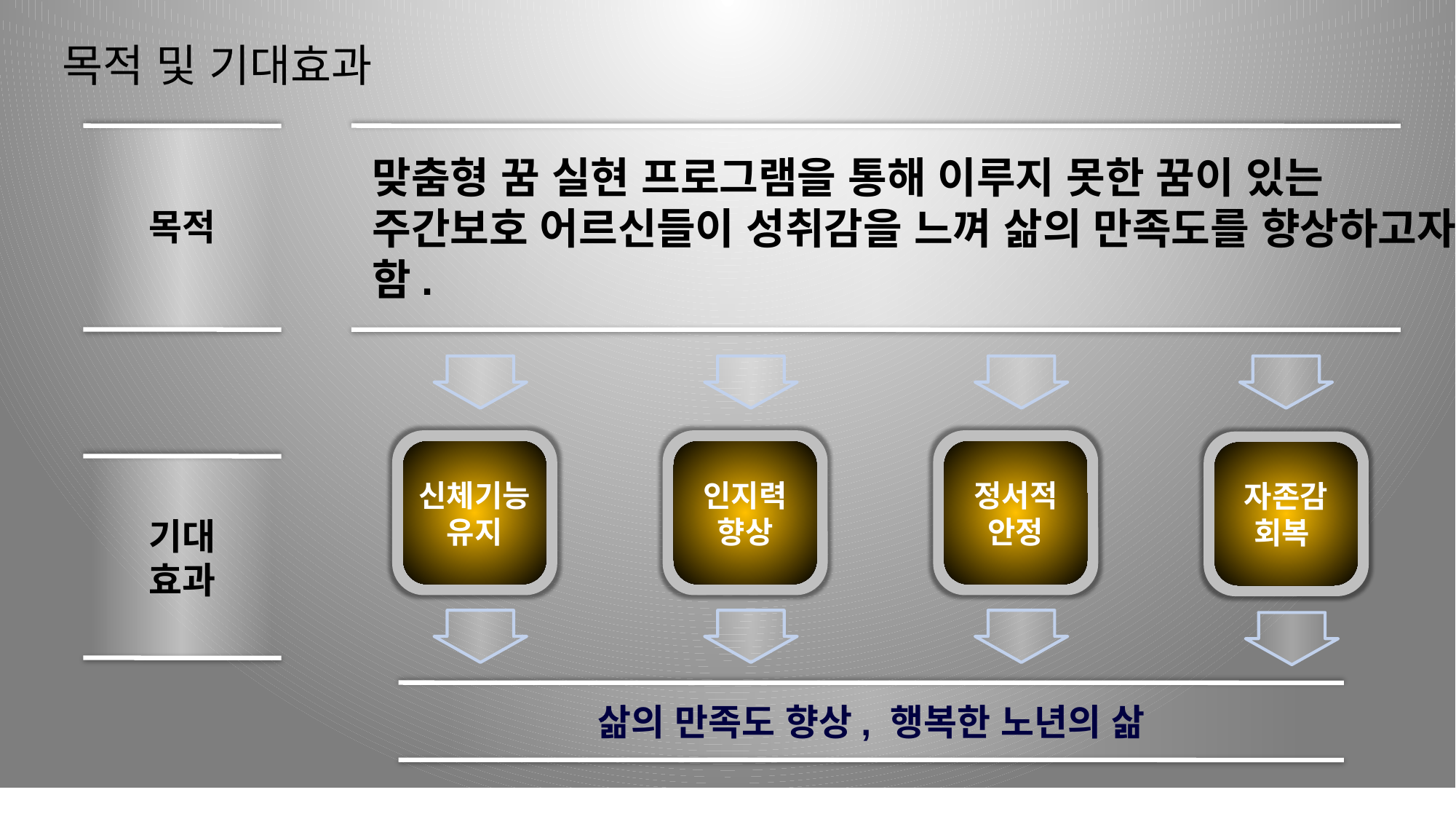

목적 및 기대효과

맞춤형 꿈 실현 프로그램을 통해 이루지 못한 꿈이 있는
주간보호 어르신들이 성취감을 느껴 삶의 만족도를 향상하고자 함.
목적

신체기능
유지

인지력 향상

정서적 안정

자존감 회복

기대
효과

삶의 만족도 향상, 행복한 노년의 삶